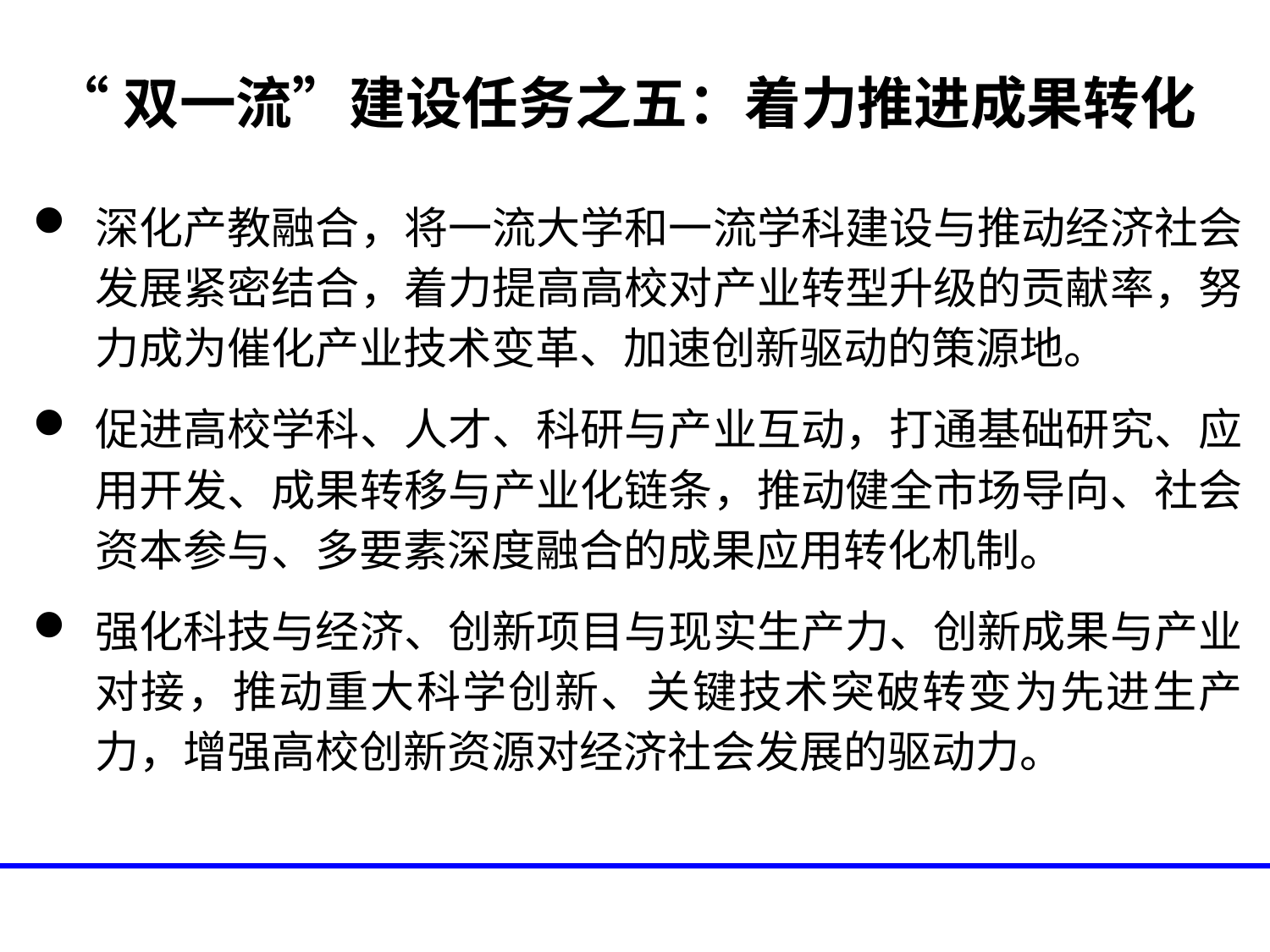

# “双一流”建设任务之五：着力推进成果转化
深化产教融合，将一流大学和一流学科建设与推动经济社会发展紧密结合，着力提高高校对产业转型升级的贡献率，努力成为催化产业技术变革、加速创新驱动的策源地。
促进高校学科、人才、科研与产业互动，打通基础研究、应用开发、成果转移与产业化链条，推动健全市场导向、社会资本参与、多要素深度融合的成果应用转化机制。
强化科技与经济、创新项目与现实生产力、创新成果与产业对接，推动重大科学创新、关键技术突破转变为先进生产力，增强高校创新资源对经济社会发展的驱动力。